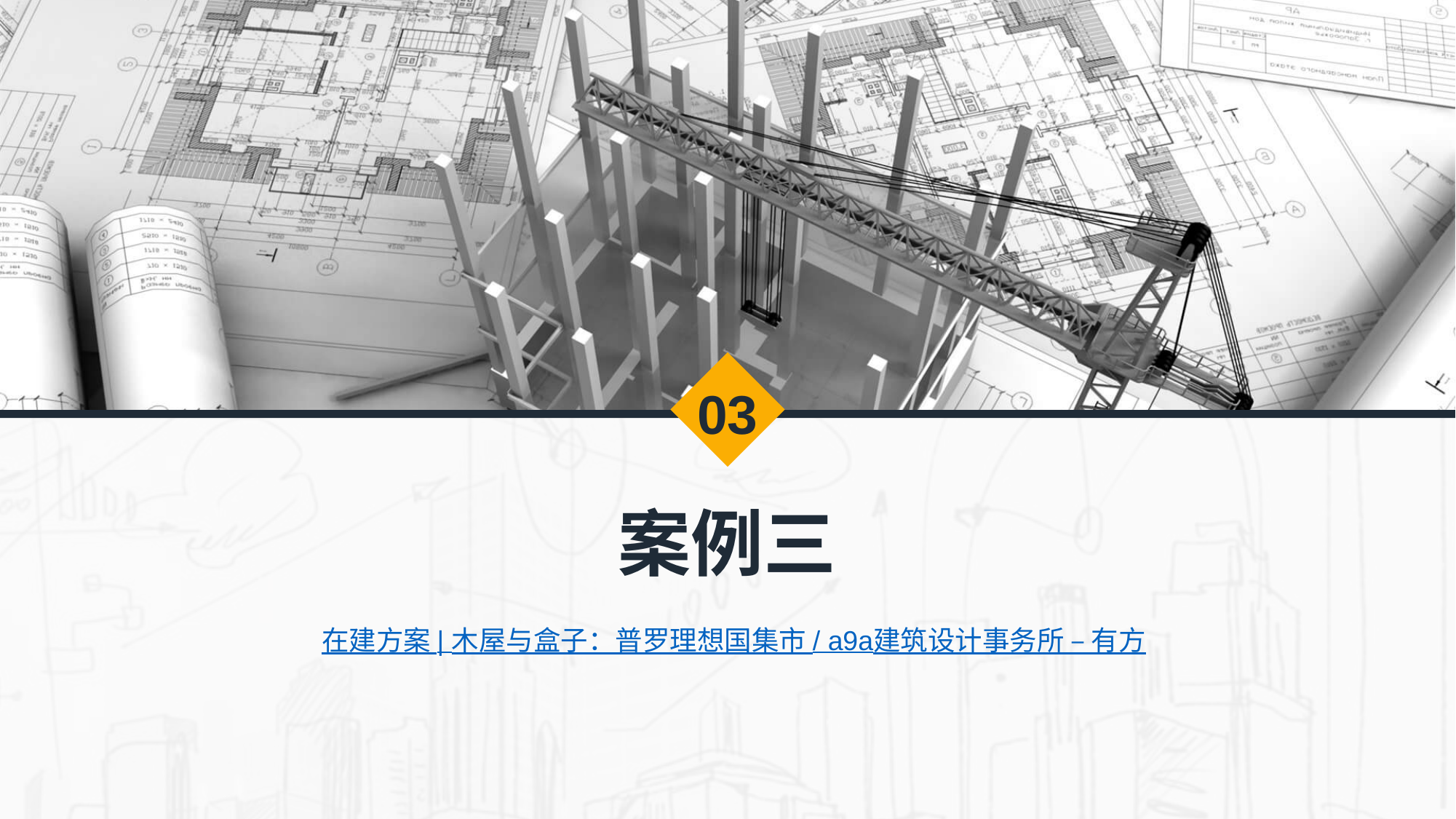

03
案例三
在建方案 | 木屋与盒子：普罗理想国集市 / a9a建筑设计事务所 – 有方